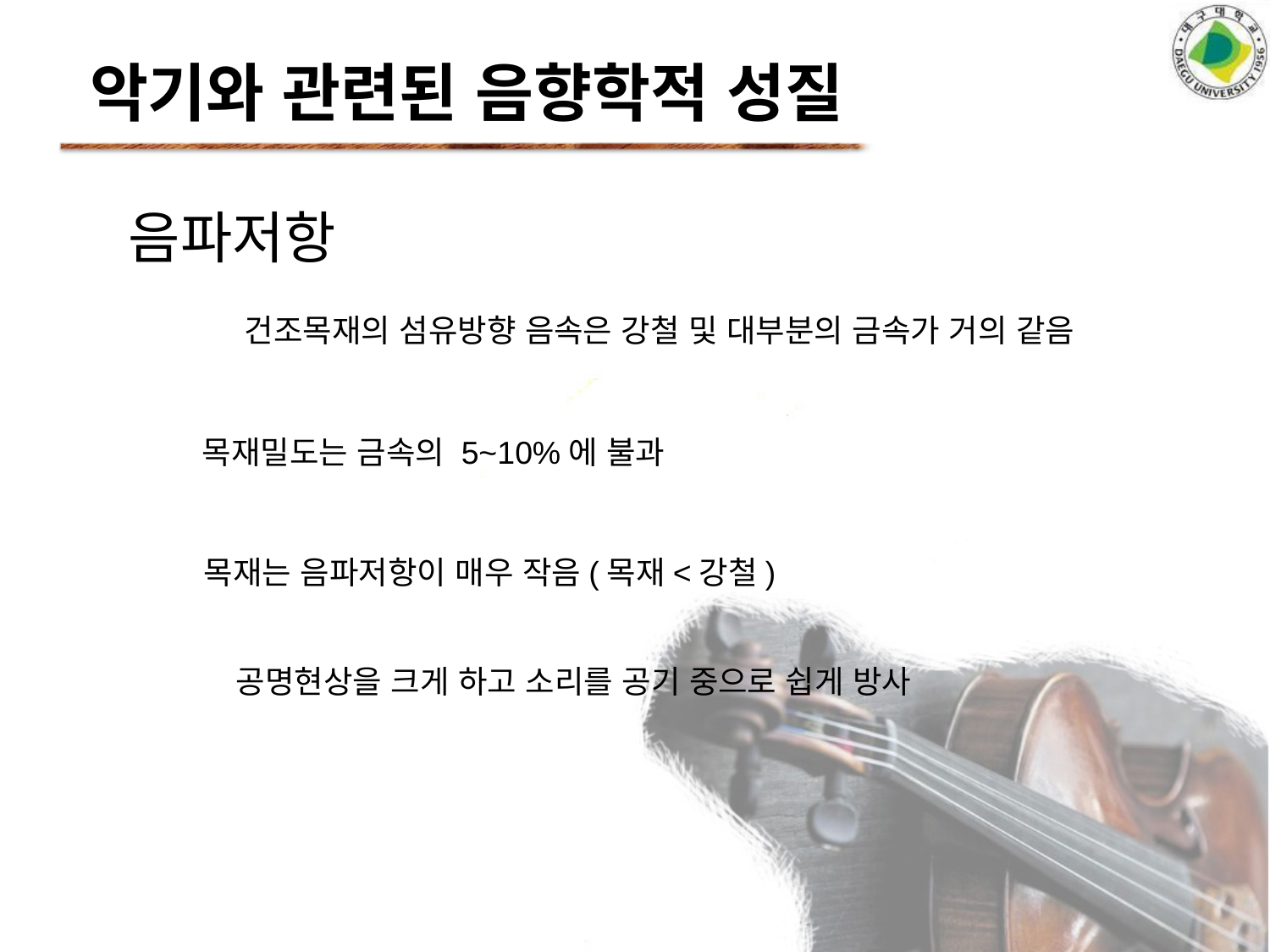

악기와 관련된 음향학적 성질
음파저항
건조목재의 섬유방향 음속은 강철 및 대부분의 금속가 거의 같음
목재밀도는 금속의 5~10%에 불과
목재는 음파저항이 매우 작음(목재<강철)
공명현상을 크게 하고 소리를 공기 중으로 쉽게 방사